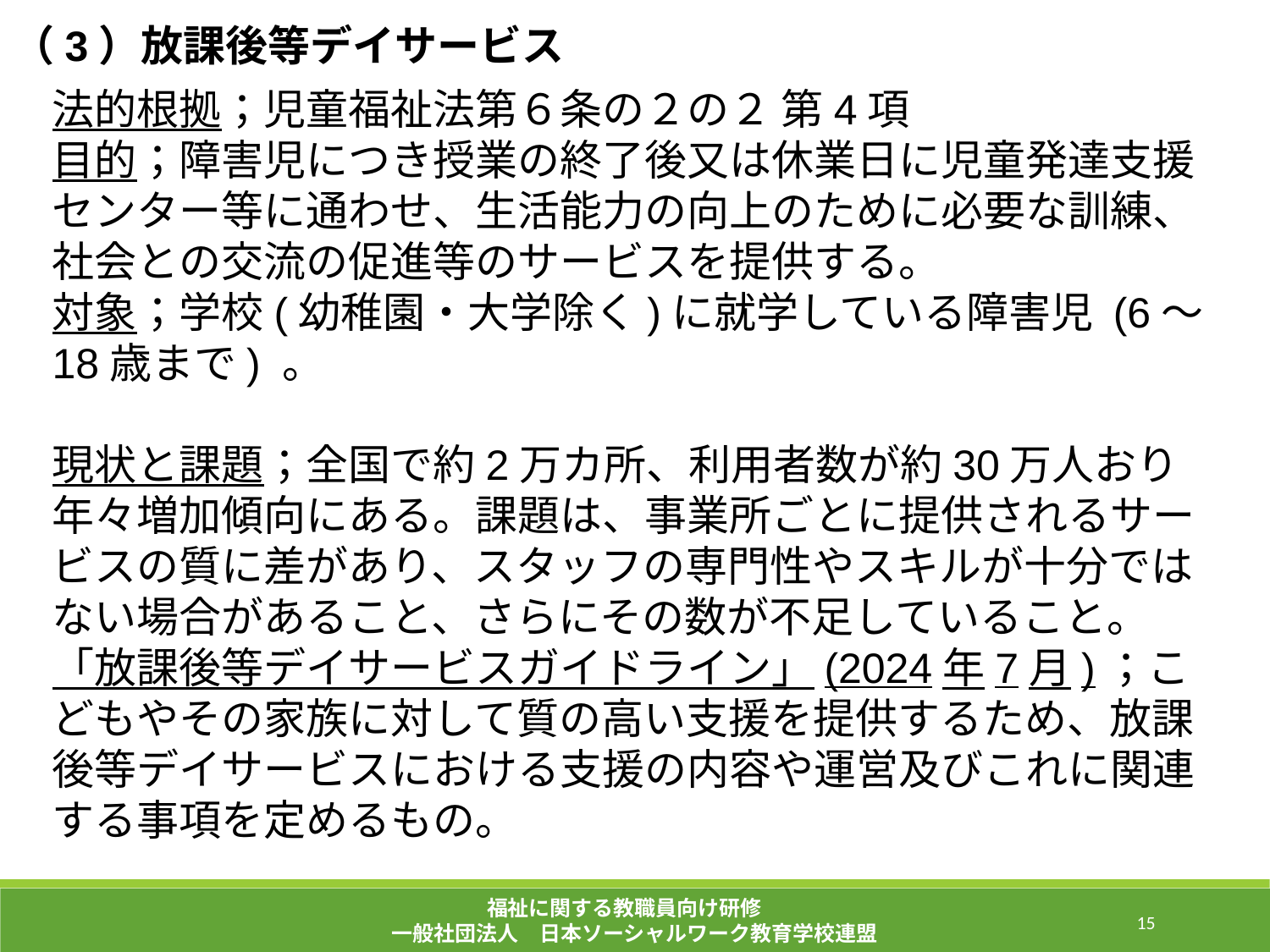

（3）放課後等デイサービス
法的根拠；児童福祉法第６条の２の２ 第4項
目的；障害児につき授業の終了後又は休業日に児童発達支援センター等に通わせ、生活能力の向上のために必要な訓練、社会との交流の促進等のサービスを提供する。
対象；学校(幼稚園・大学除く)に就学している障害児 (6～18歳まで) 。

現状と課題；全国で約2万カ所、利用者数が約30万人おり年々増加傾向にある。課題は、事業所ごとに提供されるサービスの質に差があり、スタッフの専門性やスキルが十分ではない場合があること、さらにその数が不足していること。
「放課後等デイサービスガイドライン」(2024年7月)；こどもやその家族に対して質の高い支援を提供するため、放課後等デイサービスにおける支援の内容や運営及びこれに関連する事項を定めるもの。
福祉に関する教職員向け研修
一般社団法人　日本ソーシャルワーク教育学校連盟
15